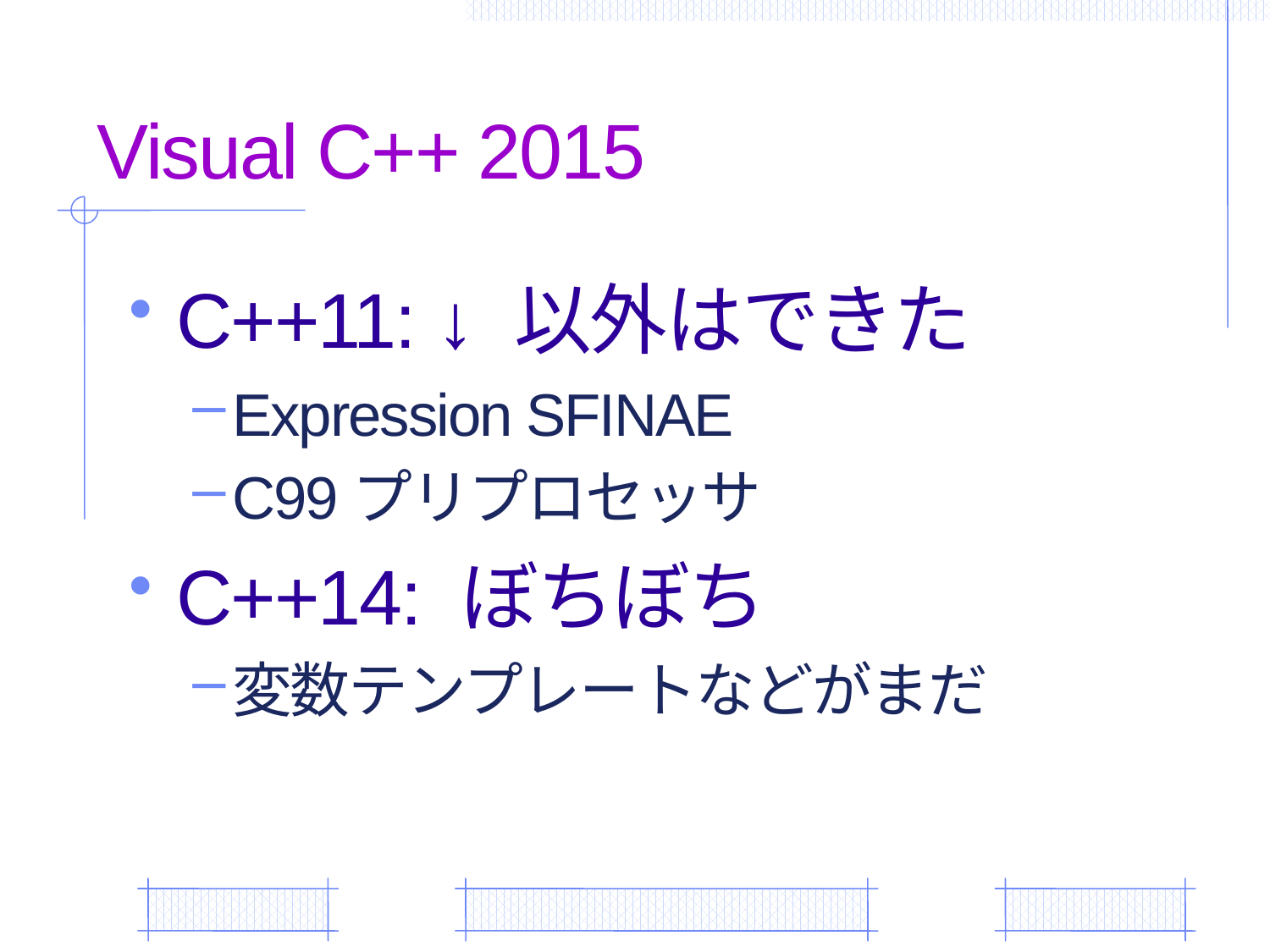

# Visual C++ 2015
C++11: ↓ 以外はできた
Expression SFINAE
C99プリプロセッサ
C++14: ぼちぼち
変数テンプレートなどがまだ